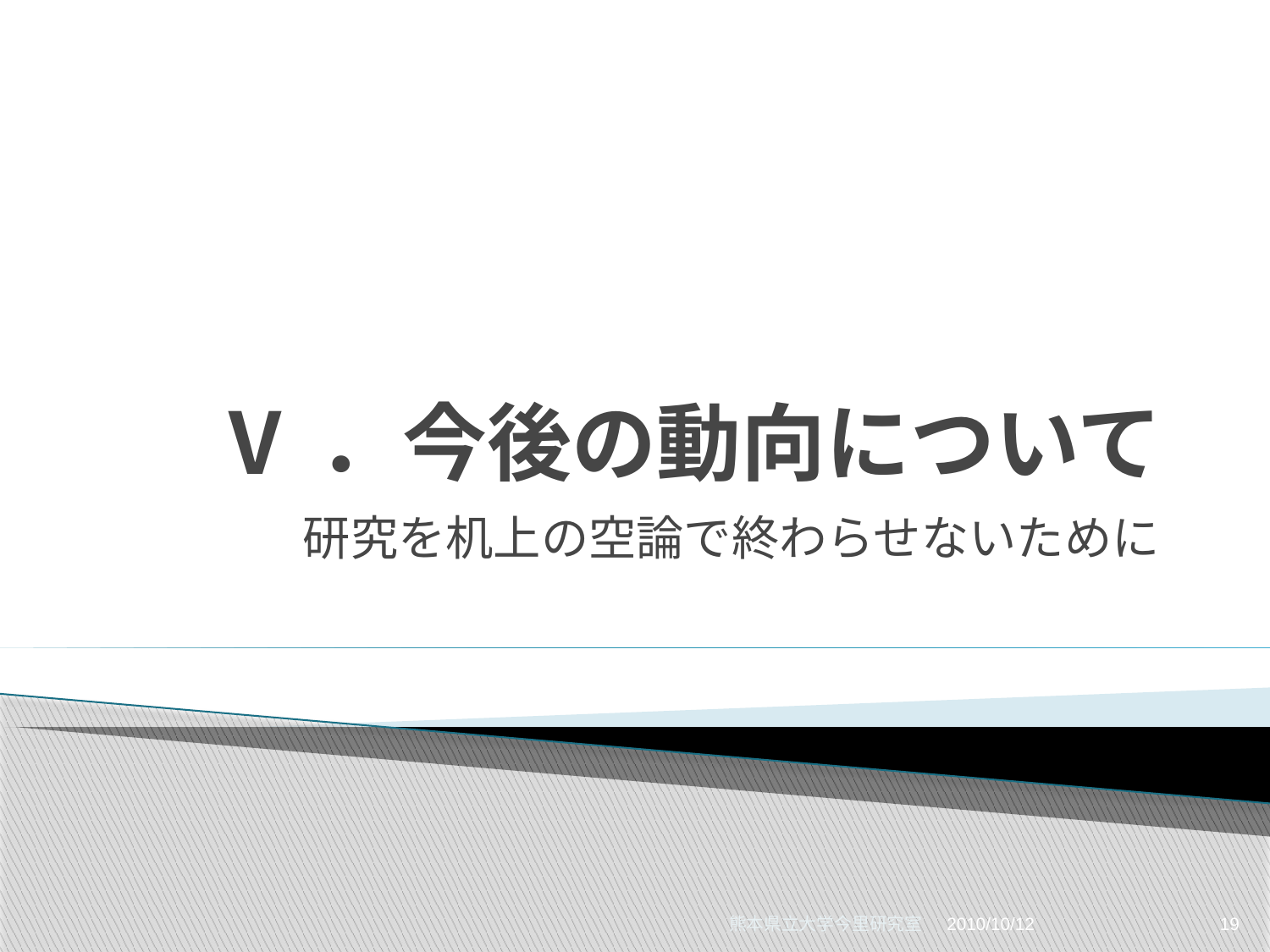

# Ⅴ．今後の動向について
研究を机上の空論で終わらせないために
熊本県立大学今里研究室
2010/10/12
19